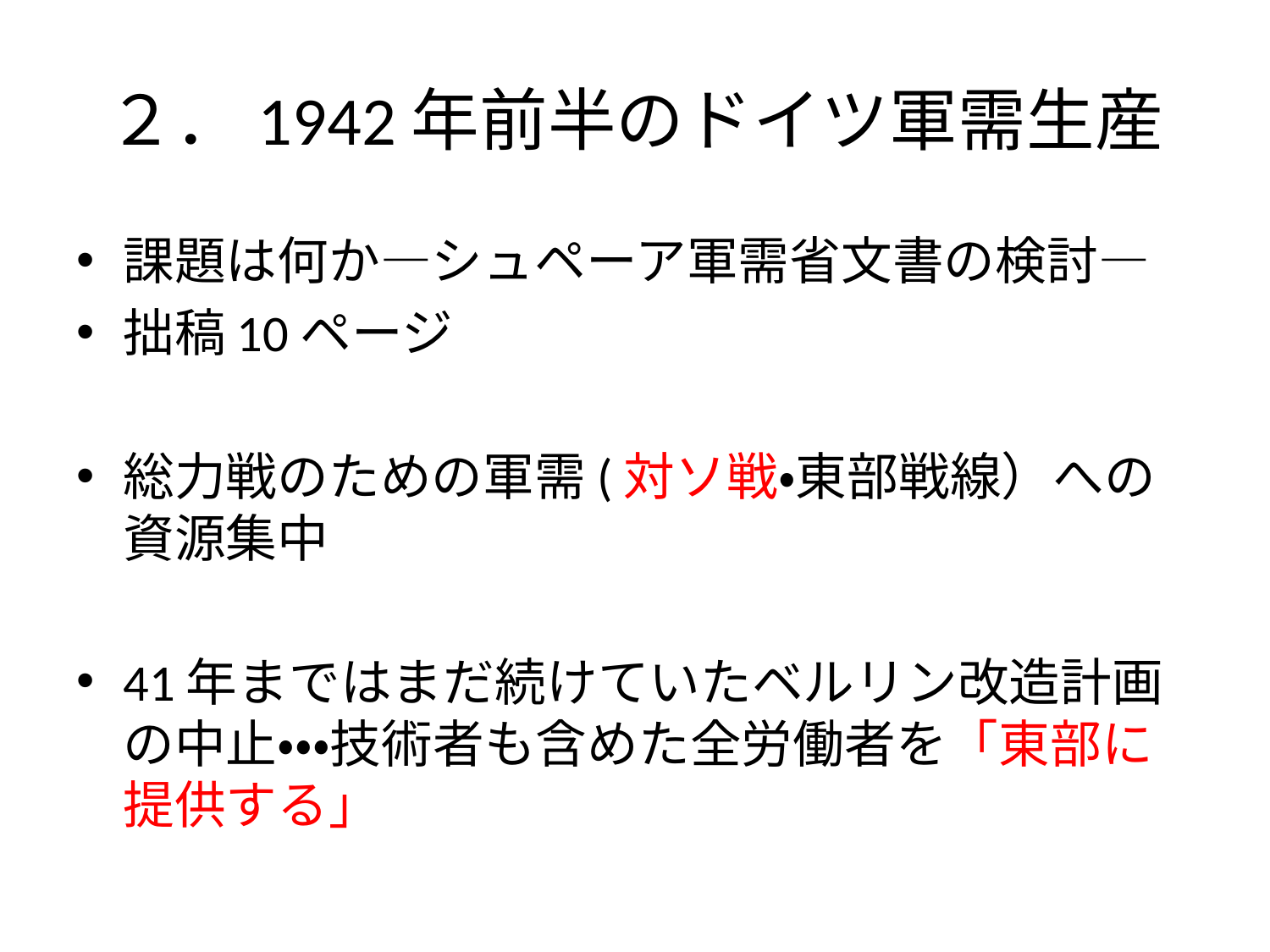

# ２．1942年前半のドイツ軍需生産
課題は何か―シュペーア軍需省文書の検討―
拙稿10ページ

総力戦のための軍需(対ソ戦・東部戦線）への資源集中

41年まではまだ続けていたベルリン改造計画の中止・・・技術者も含めた全労働者を「東部に提供する」